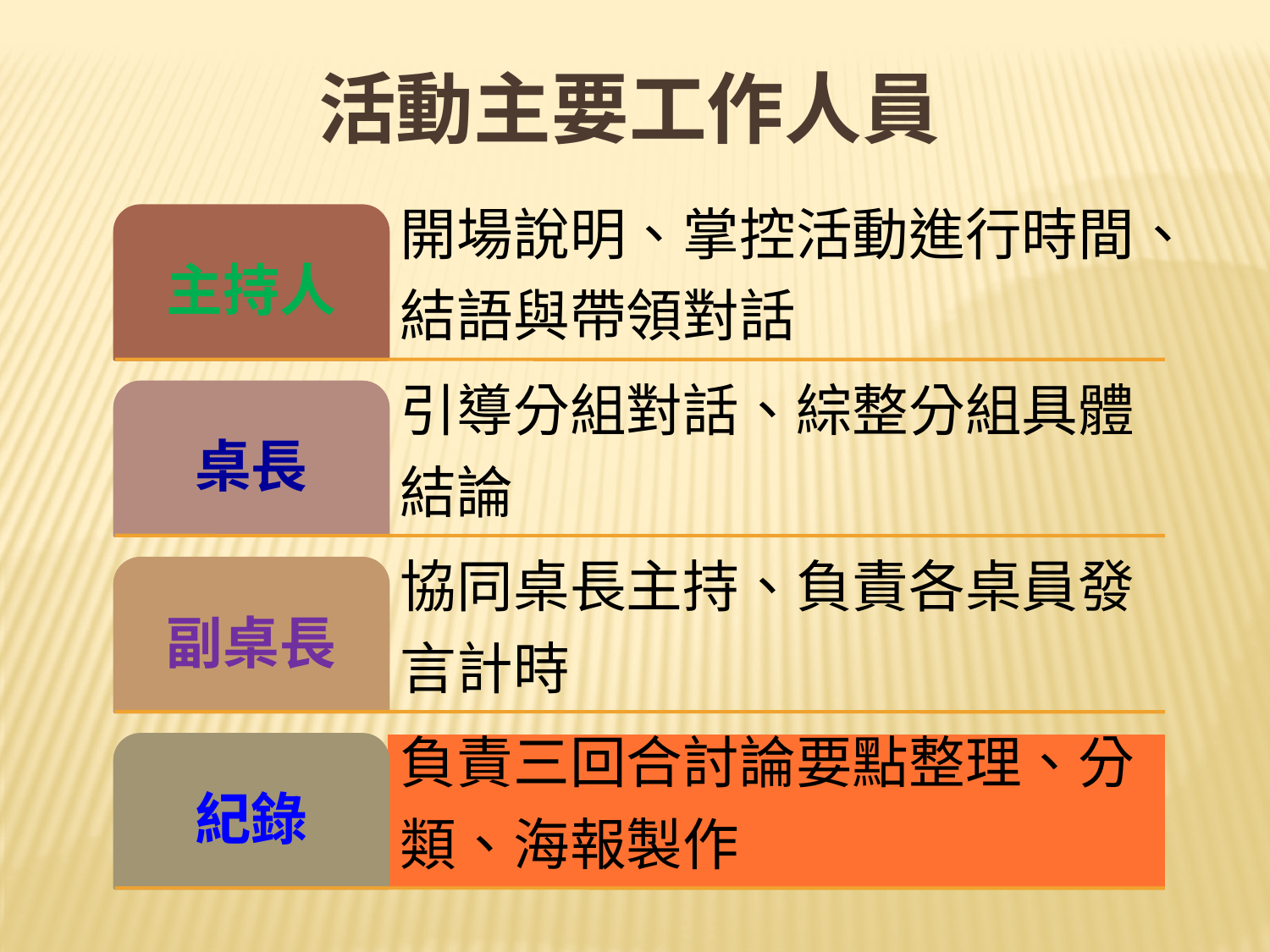

# 活動主要工作人員
主持人
開場說明、掌控活動進行時間、結語與帶領對話
桌長
引導分組對話、綜整分組具體結論
副桌長
協同桌長主持、負責各桌員發言計時
紀錄
負責三回合討論要點整理、分類、海報製作